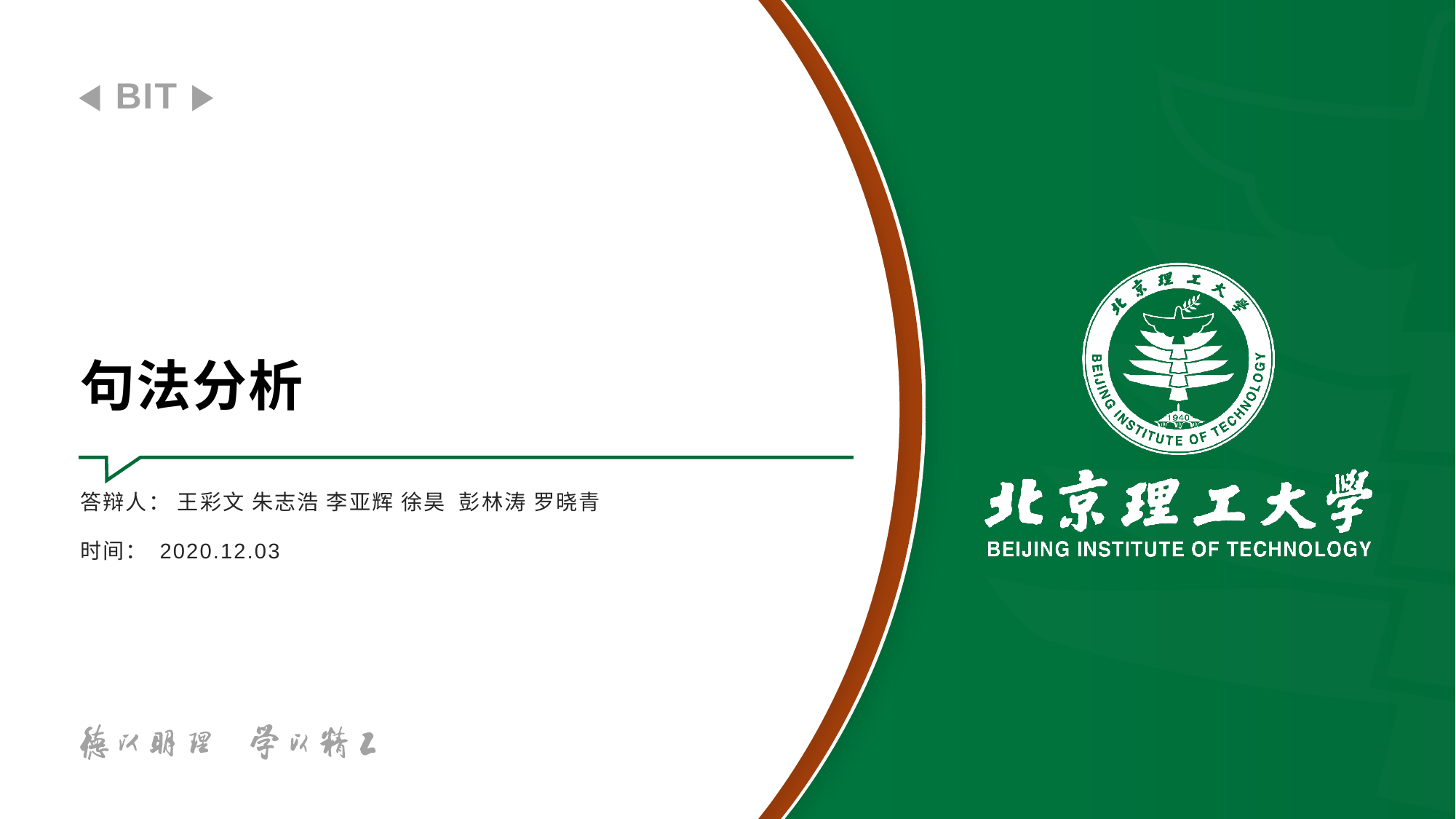

# 句法分析

答辩人： 王彩文 朱志浩 李亚辉 徐昊  彭林涛 罗晓青
时间： 2020.12.03